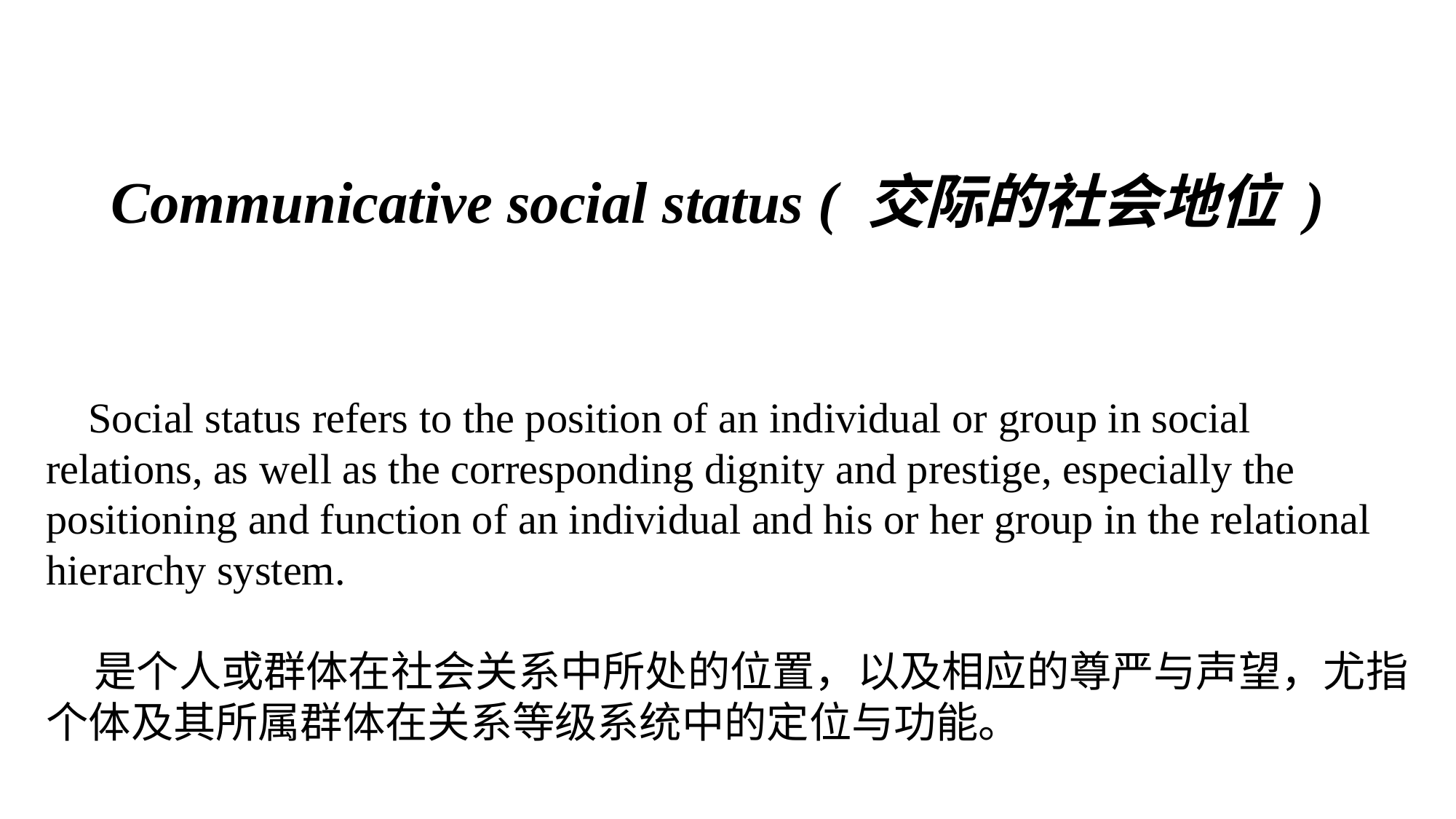

# Communicative social status ( 交际的社会地位 )
    Social status refers to the position of an individual or group in social relations, as well as the corresponding dignity and prestige, especially the positioning and function of an individual and his or her group in the relational hierarchy system.

    是个人或群体在社会关系中所处的位置，以及相应的尊严与声望，尤指个体及其所属群体在关系等级系统中的定位与功能。